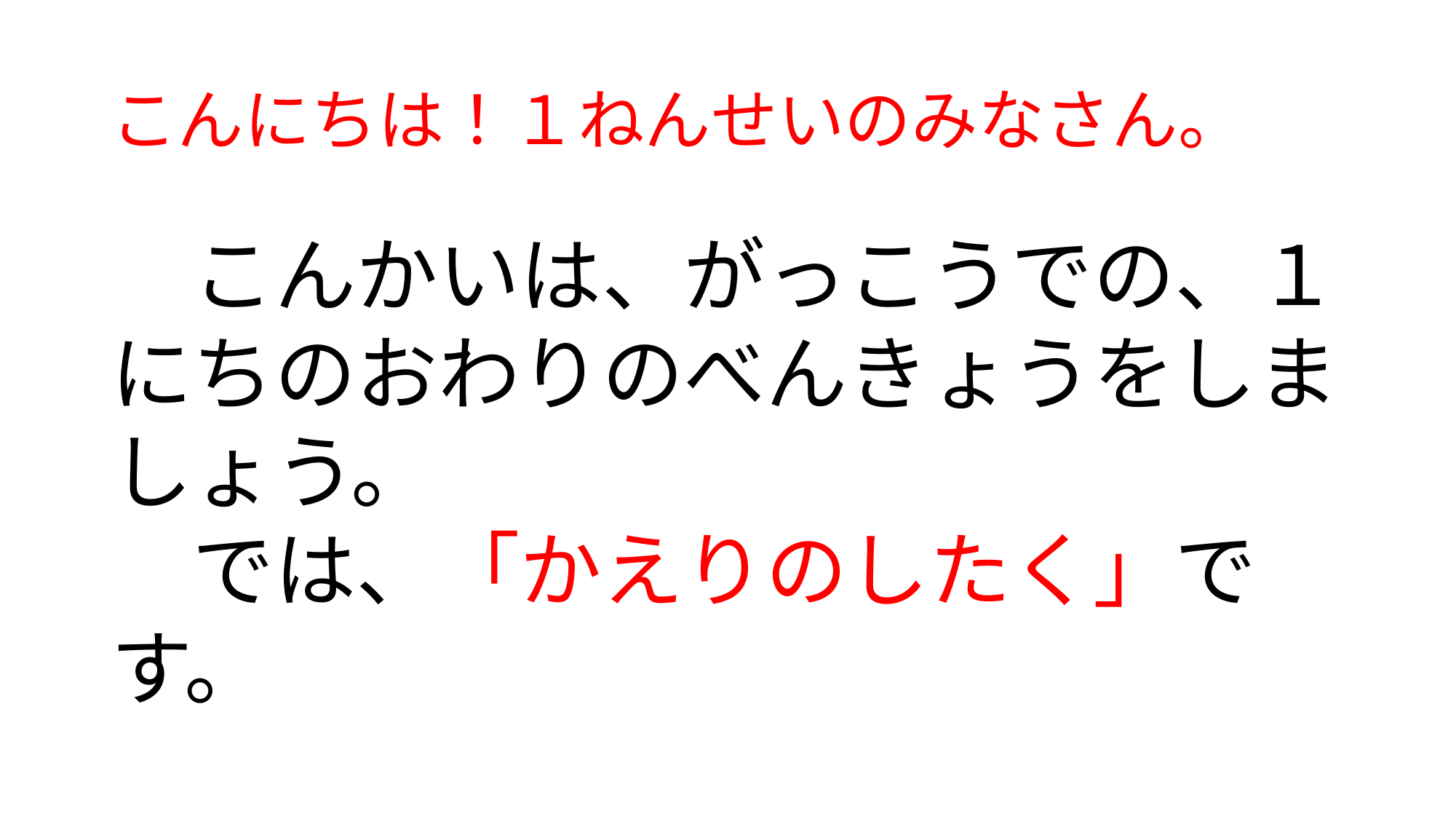

こんにちは！１ねんせいのみなさん。
　こんかいは、がっこうでの、１にちのおわりのべんきょうをしましょう。
　では、「かえりのしたく」です。